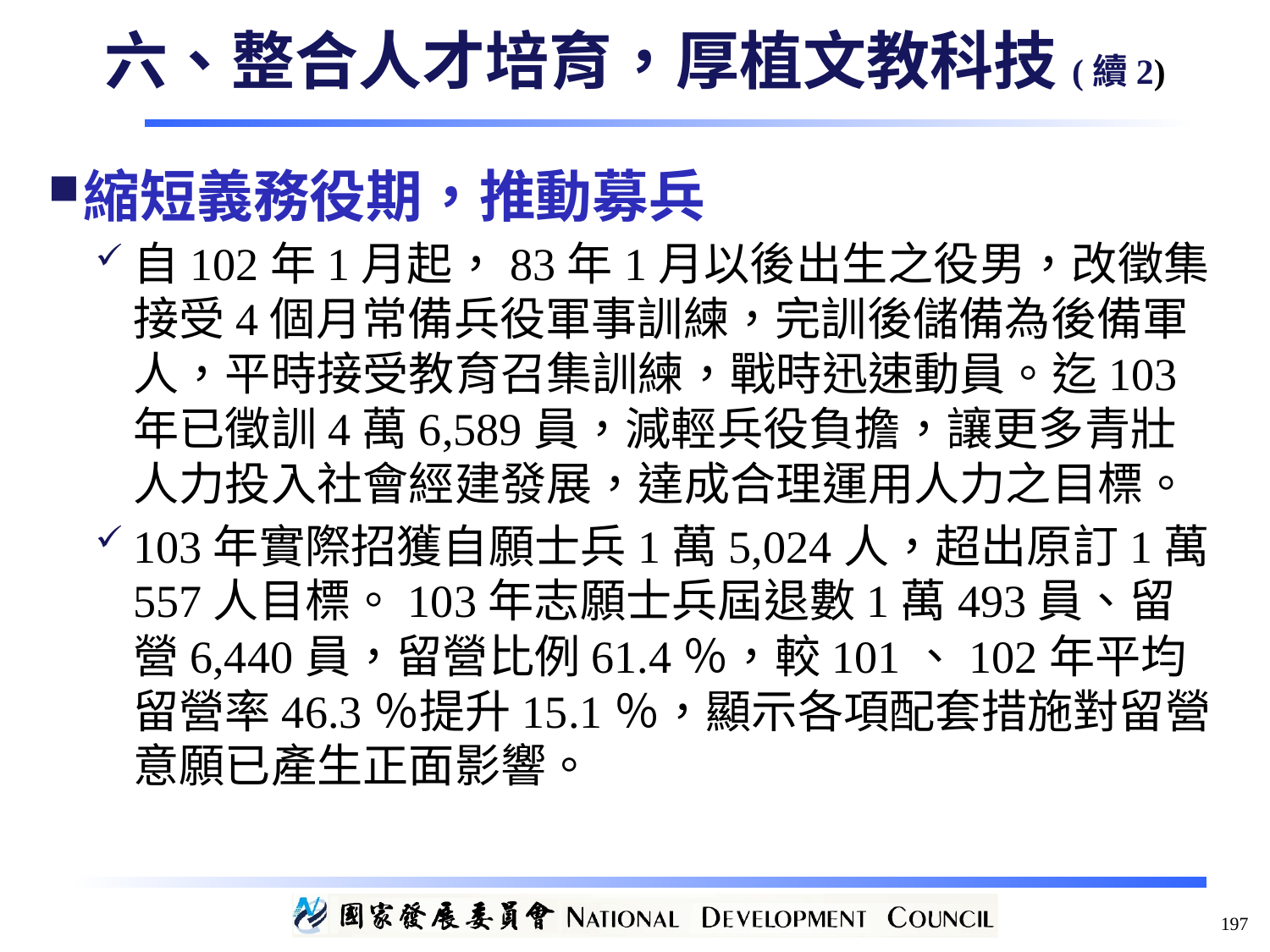

六、整合人才培育，厚植文教科技(續2)
縮短義務役期，推動募兵
自102年1月起，83年1月以後出生之役男，改徵集接受4個月常備兵役軍事訓練，完訓後儲備為後備軍人，平時接受教育召集訓練，戰時迅速動員。迄103年已徵訓4萬6,589員，減輕兵役負擔，讓更多青壯人力投入社會經建發展，達成合理運用人力之目標。
103年實際招獲自願士兵1萬5,024人，超出原訂1萬557人目標。103年志願士兵屆退數1萬493員、留營6,440員，留營比例61.4％，較101、102年平均留營率46.3％提升15.1％，顯示各項配套措施對留營意願已產生正面影響。

197